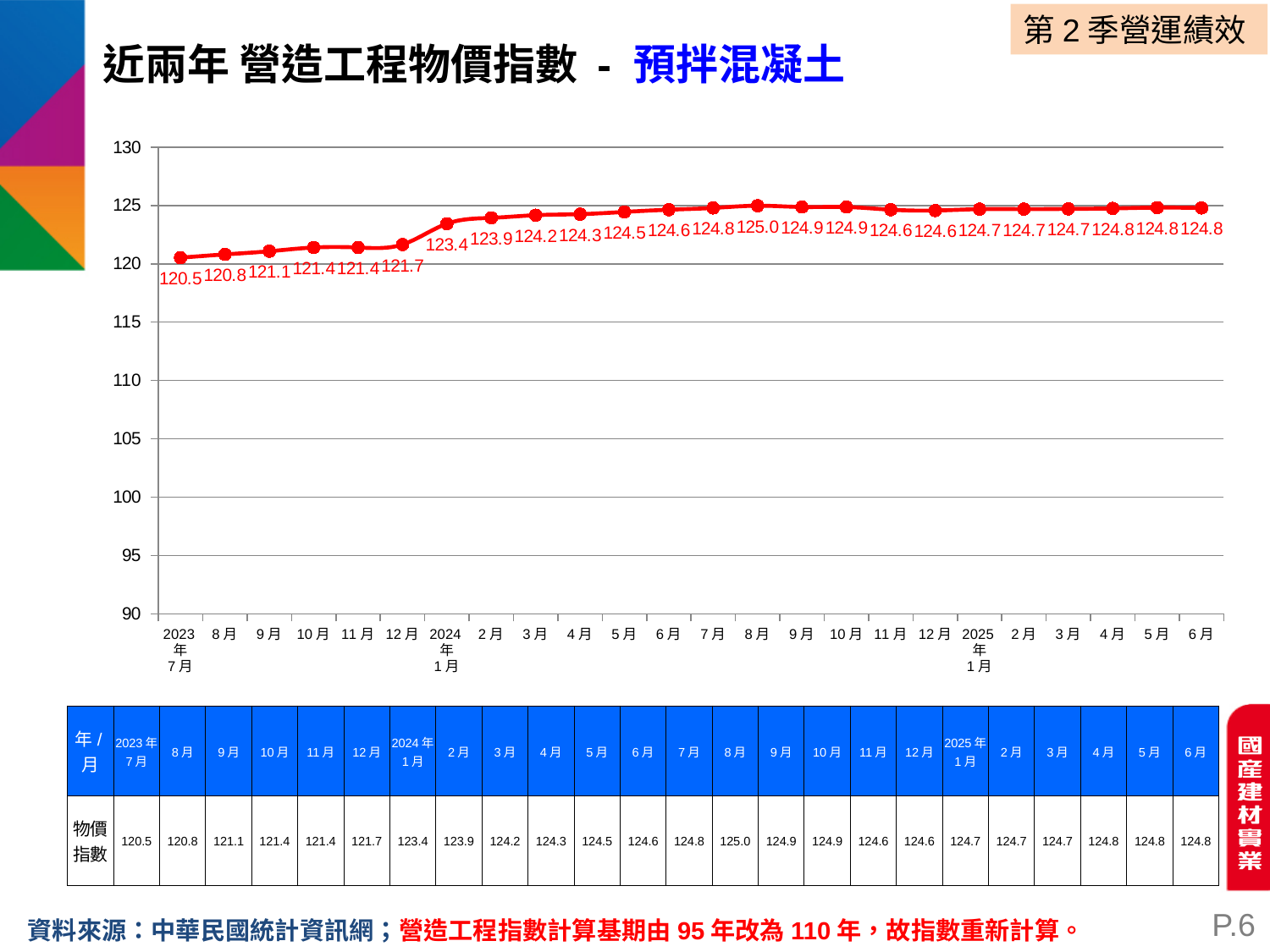

近兩年 營造工程物價指數 - 預拌混凝土
第2季營運績效

### Chart

| Category |  |
|---|---|
| 2023年
7月 | 120.53 |
| 8月 | 120.81 |
| 9月 | 121.08 |
| 10月 | 121.4 |
| 11月 | 121.4 |
| 12月 | 121.66 |
| 2024年
1月 | 123.44 |
| 2月 | 123.94 |
| 3月 | 124.17 |
| 4月 | 124.26 |
| 5月 | 124.45 |
| 6月 | 124.64 |
| 7月 | 124.79 |
| 8月 | 124.98 |
| 9月 | 124.87 |
| 10月 | 124.87 |
| 11月 | 124.64 |
| 12月 | 124.57 |
| 2025年
1月 | 124.69 |
| 2月 | 124.69 |
| 3月 | 124.71 |
| 4月 | 124.75 |
| 5月 | 124.82 |
| 6月 | 124.79 |
| 年/月 | 2023年 7月 | 8月 | 9月 | 10月 | 11月 | 12月 | 2024年 1月 | 2月 | 3月 | 4月 | 5月 | 6月 | 7月 | 8月 | 9月 | 10月 | 11月 | 12月 | 2025年 1月 | 2月 | 3月 | 4月 | 5月 | 6月 |
| --- | --- | --- | --- | --- | --- | --- | --- | --- | --- | --- | --- | --- | --- | --- | --- | --- | --- | --- | --- | --- | --- | --- | --- | --- |
| 物價 指數 | 120.5 | 120.8 | 121.1 | 121.4 | 121.4 | 121.7 | 123.4 | 123.9 | 124.2 | 124.3 | 124.5 | 124.6 | 124.8 | 125.0 | 124.9 | 124.9 | 124.6 | 124.6 | 124.7 | 124.7 | 124.7 | 124.8 | 124.8 | 124.8 |
P.6
資料來源：中華民國統計資訊網；營造工程指數計算基期由95年改為110年，故指數重新計算。